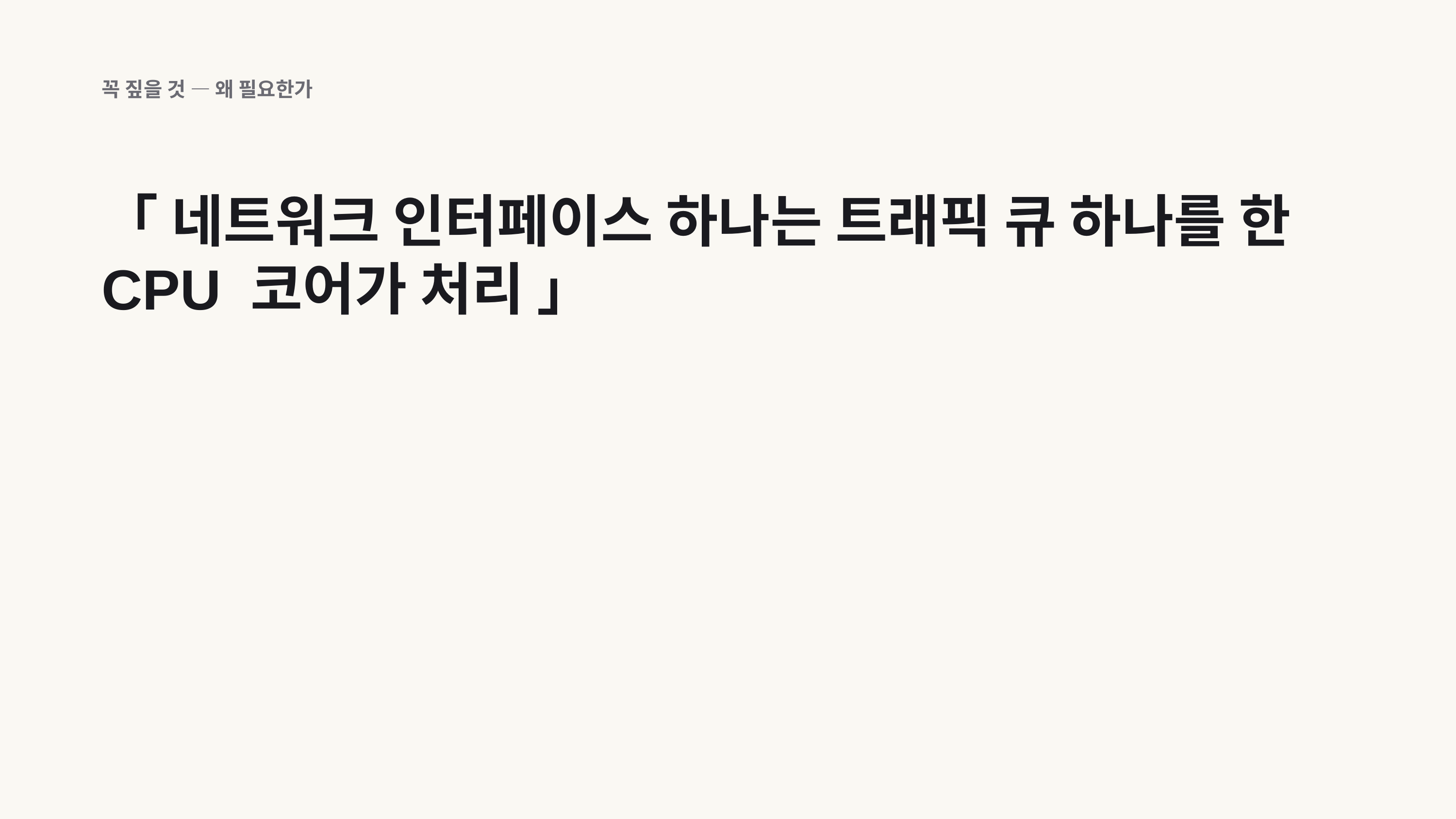

꼭 짚을 것 — 왜 필요한가
「 네트워크 인터페이스 하나는 트래픽 큐 하나를 한 CPU 코어가 처리 」